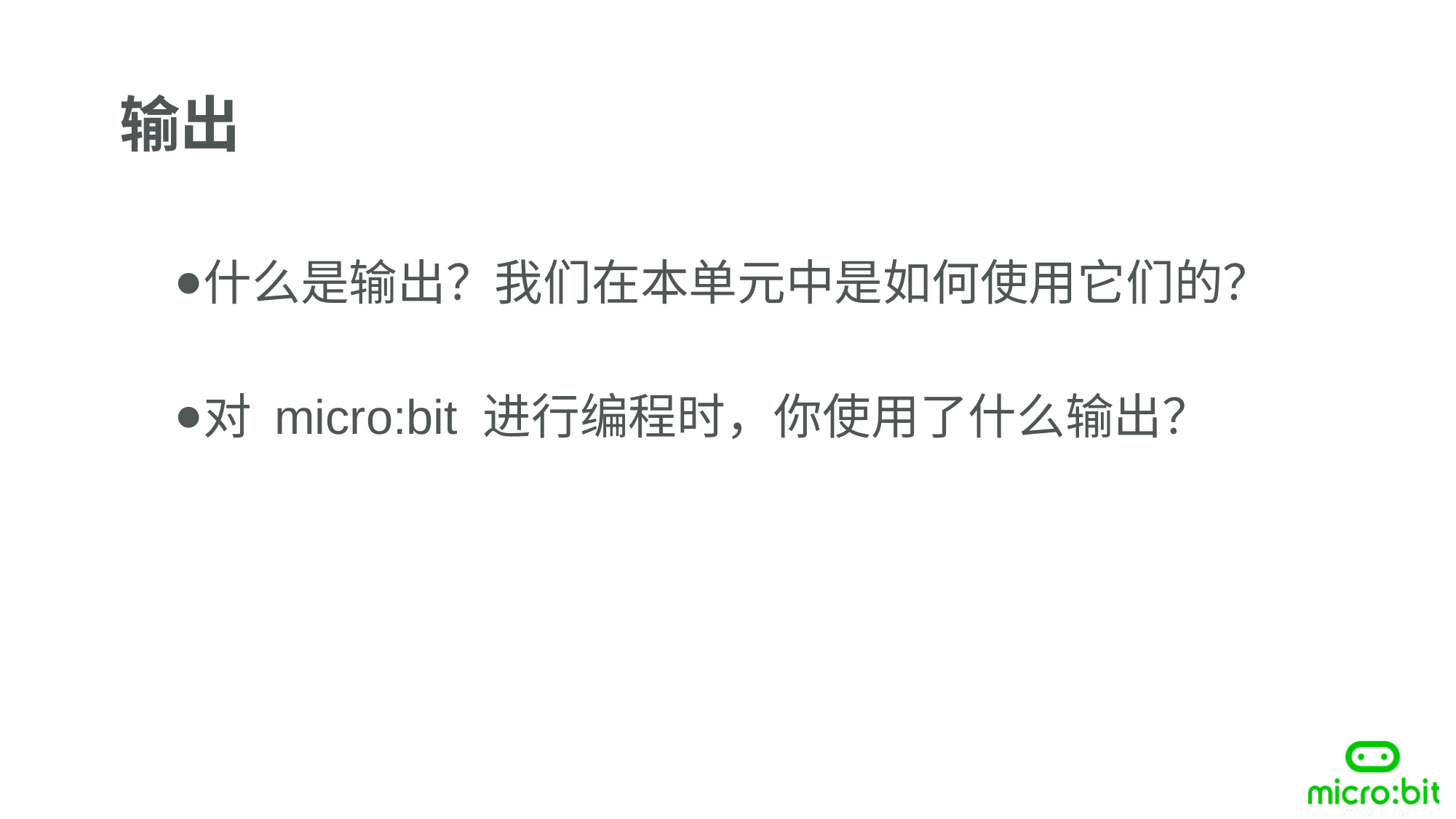

输出

什么是输出？我们在本单元中是如何使用它们的？

对 micro:bit 进行编程时，你使用了什么输出？